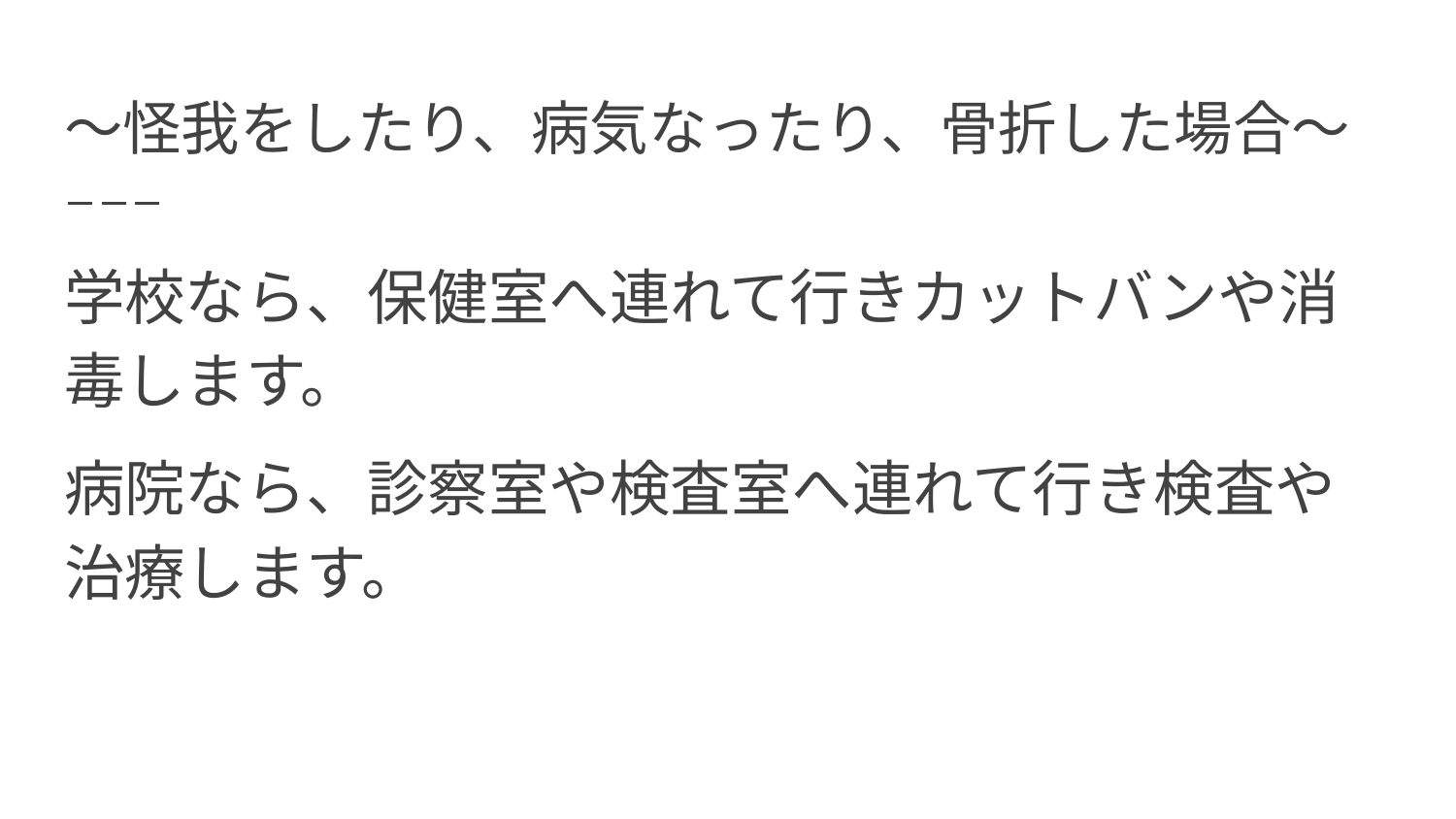

# 〜怪我をしたり、病気なったり、骨折した場合〜
学校なら、保健室へ連れて行きカットバンや消毒します。
病院なら、診察室や検査室へ連れて行き検査や治療します。